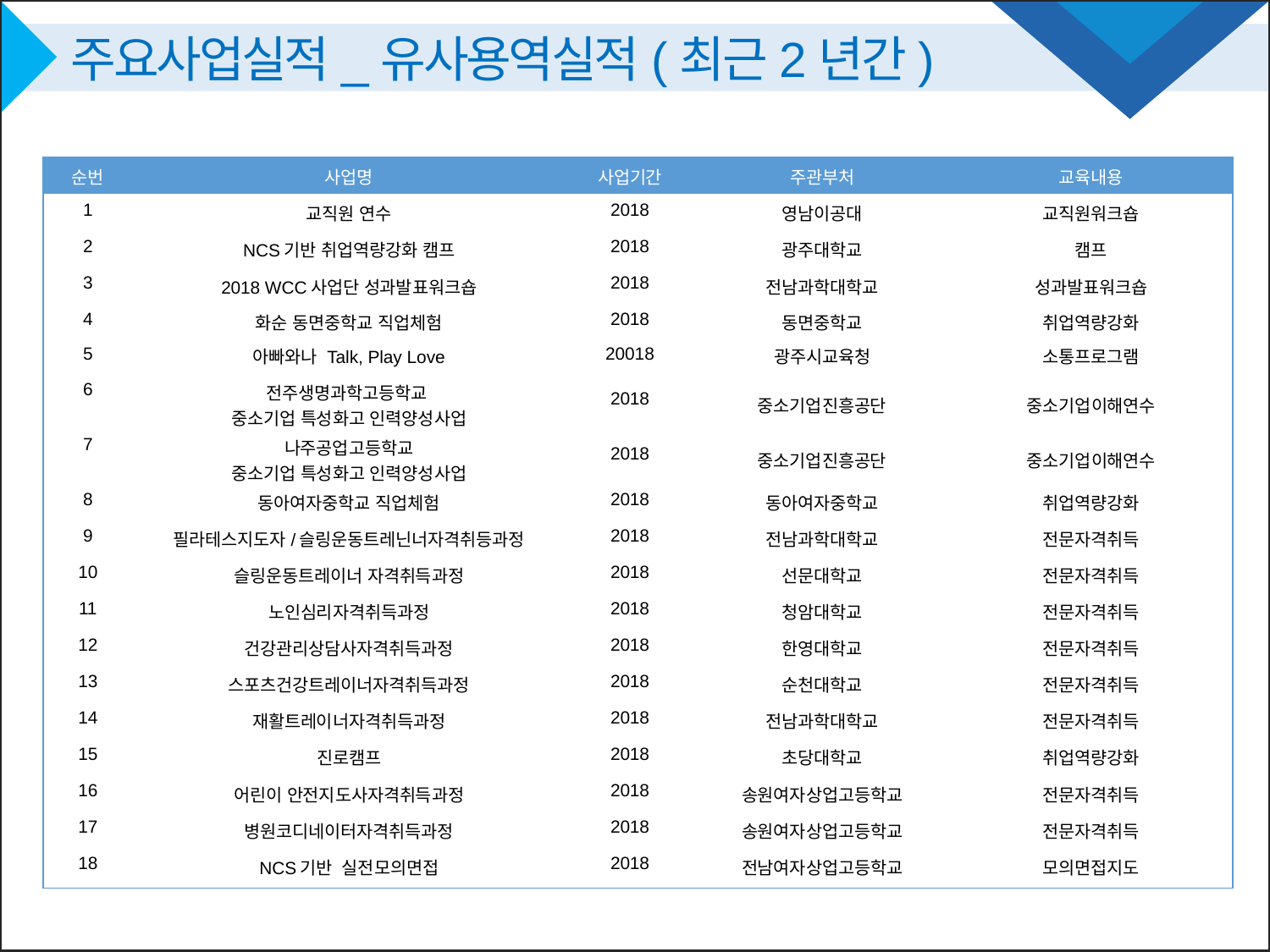

주요사업실적_유사용역실적(최근2년간)
| 순번 | 사업명 | 사업기간 | 주관부처 | 교육내용 |
| --- | --- | --- | --- | --- |
| 1 | 교직원 연수 | 2018 | 영남이공대 | 교직원워크숍 |
| 2 | NCS기반 취업역량강화 캠프 | 2018 | 광주대학교 | 캠프 |
| 3 | 2018 WCC사업단 성과발표워크숍 | 2018 | 전남과학대학교 | 성과발표워크숍 |
| 4 | 화순 동면중학교 직업체험 | 2018 | 동면중학교 | 취업역량강화 |
| 5 | 아빠와나 Talk, Play Love | 20018 | 광주시교육청 | 소통프로그램 |
| 6 | 전주생명과학고등학교 중소기업 특성화고 인력양성사업 | 2018 | 중소기업진흥공단 | 중소기업이해연수 |
| 7 | 나주공업고등학교 중소기업 특성화고 인력양성사업 | 2018 | 중소기업진흥공단 | 중소기업이해연수 |
| 8 | 동아여자중학교 직업체험 | 2018 | 동아여자중학교 | 취업역량강화 |
| 9 | 필라테스지도자/슬링운동트레닌너자격취등과정 | 2018 | 전남과학대학교 | 전문자격취득 |
| 10 | 슬링운동트레이너 자격취득과정 | 2018 | 선문대학교 | 전문자격취득 |
| 11 | 노인심리자격취득과정 | 2018 | 청암대학교 | 전문자격취득 |
| 12 | 건강관리상담사자격취득과정 | 2018 | 한영대학교 | 전문자격취득 |
| 13 | 스포츠건강트레이너자격취득과정 | 2018 | 순천대학교 | 전문자격취득 |
| 14 | 재활트레이너자격취득과정 | 2018 | 전남과학대학교 | 전문자격취득 |
| 15 | 진로캠프 | 2018 | 초당대학교 | 취업역량강화 |
| 16 | 어린이 안전지도사자격취득과정 | 2018 | 송원여자상업고등학교 | 전문자격취득 |
| 17 | 병원코디네이터자격취득과정 | 2018 | 송원여자상업고등학교 | 전문자격취득 |
| 18 | NCS기반 실전모의면접 | 2018 | 전남여자상업고등학교 | 모의면접지도 |